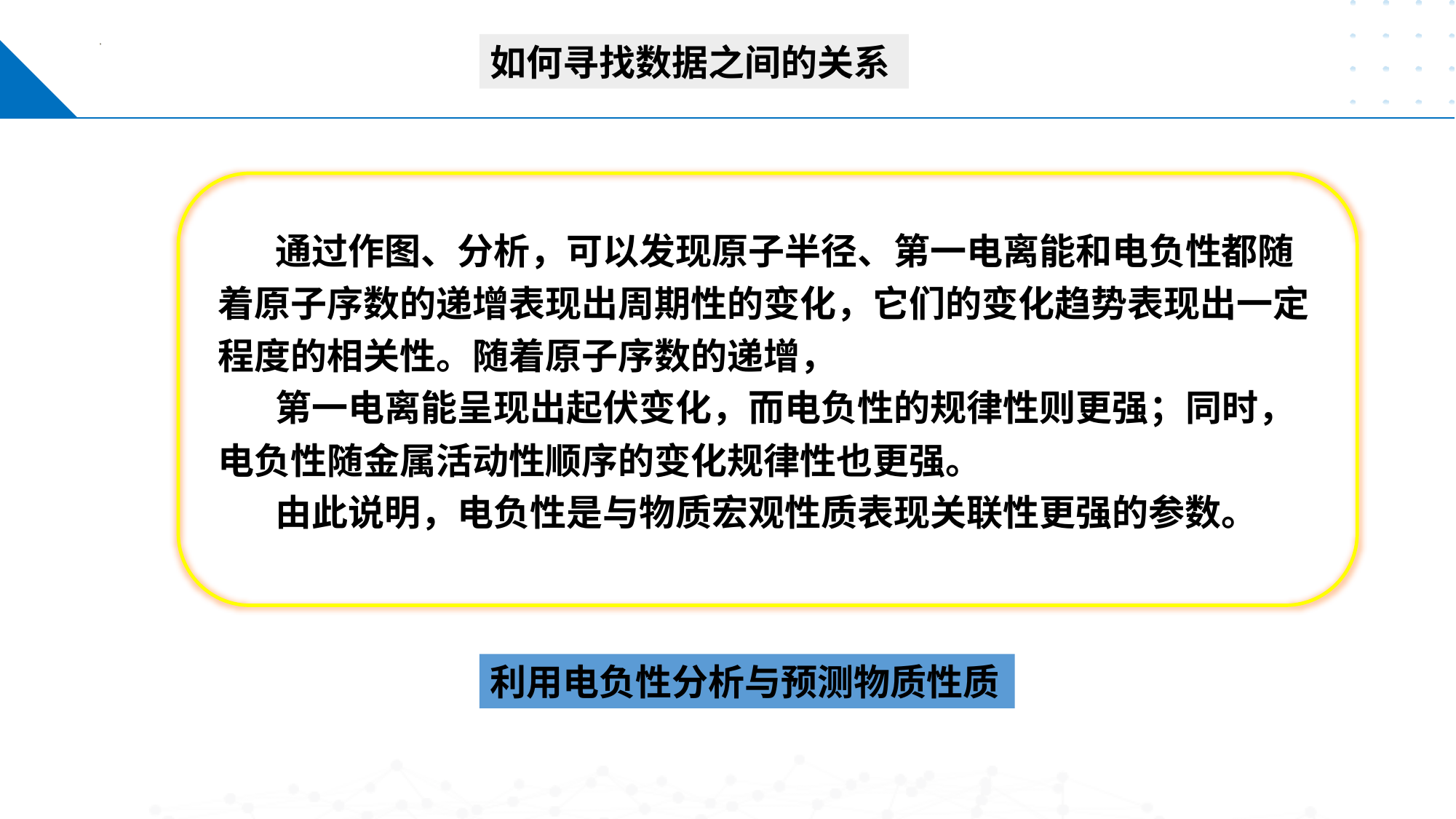

如何寻找数据之间的关系
meiyangyang8602
meiyangyang8602

      通过作图、分析，可以发现原子半径、第一电离能和电负性都随着原子序数的递增表现出周期性的变化，它们的变化趋势表现出一定程度的相关性。随着原子序数的递增，
      第一电离能呈现出起伏变化，而电负性的规律性则更强；同时，电负性随金属活动性顺序的变化规律性也更强。
      由此说明，电负性是与物质宏观性质表现关联性更强的参数。
利用电负性分析与预测物质性质